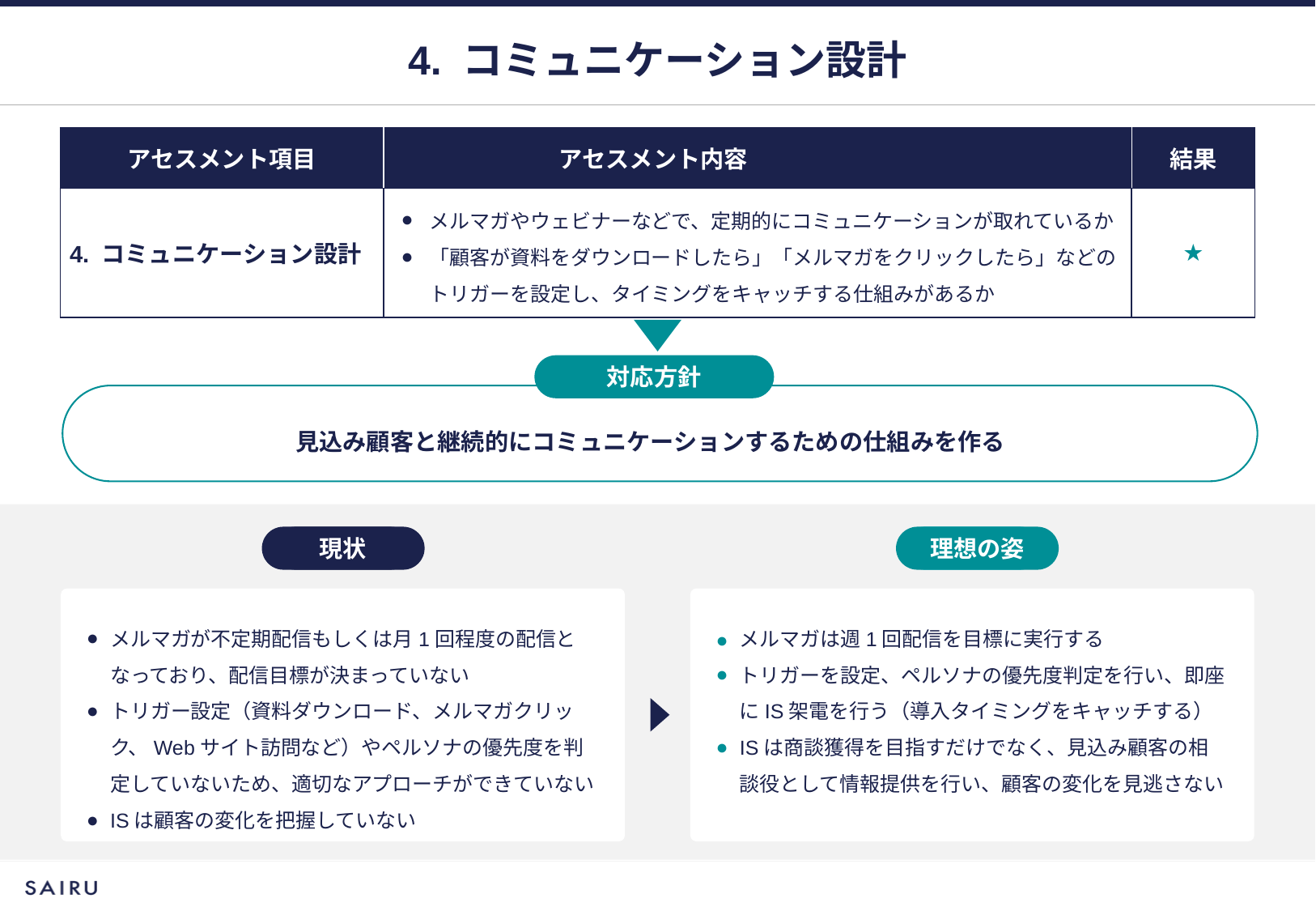

# 4. コミュニケーション設計
| アセスメント項目 | アセスメント内容 | 結果 |
| --- | --- | --- |
| 4. コミュニケーション設計 | メルマガやウェビナーなどで、定期的にコミュニケーションが取れているか 「顧客が資料をダウンロードしたら」「メルマガをクリックしたら」などのトリガーを設定し、タイミングをキャッチする仕組みがあるか | ★ |

対応方針

見込み顧客と継続的にコミュニケーションするための仕組みを作る

現状
As Is
理想の姿
To Be
メルマガが不定期配信もしくは月1回程度の配信となっており、配信目標が決まっていない
トリガー設定（資料ダウンロード、メルマガクリック、Webサイト訪問など）やペルソナの優先度を判定していないため、適切なアプローチができていない
ISは顧客の変化を把握していない
メルマガは週1回配信を目標に実行する
トリガーを設定、ペルソナの優先度判定を行い、即座にIS架電を行う（導入タイミングをキャッチする）
ISは商談獲得を目指すだけでなく、見込み顧客の相談役として情報提供を行い、顧客の変化を見逃さない